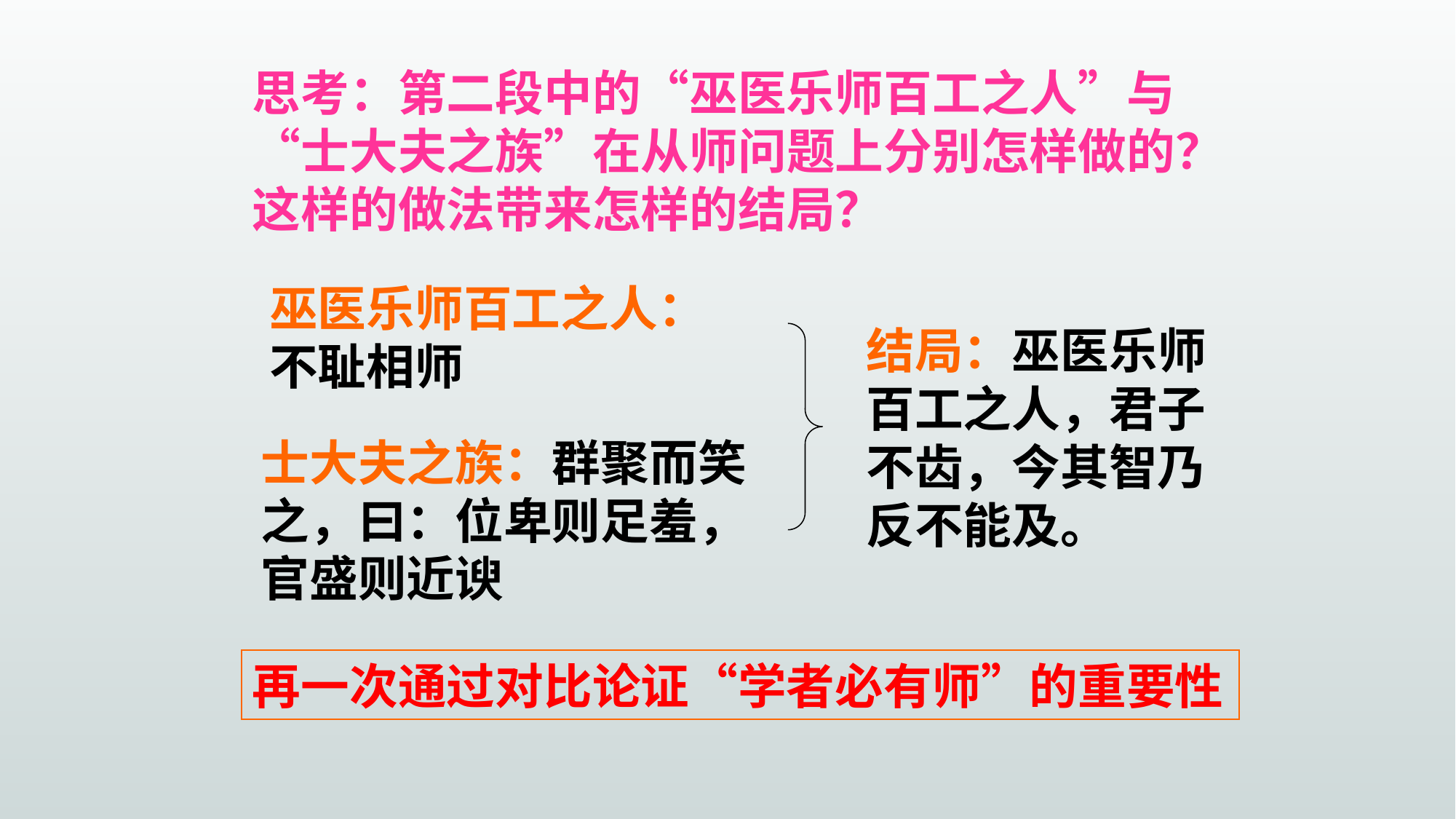

思考：第二段中的“巫医乐师百工之人”与“士大夫之族”在从师问题上分别怎样做的？这样的做法带来怎样的结局？
巫医乐师百工之人：不耻相师
结局：巫医乐师百工之人，君子不齿，今其智乃反不能及。

士大夫之族：群聚而笑之，曰：位卑则足羞，官盛则近谀

再一次通过对比论证“学者必有师”的重要性